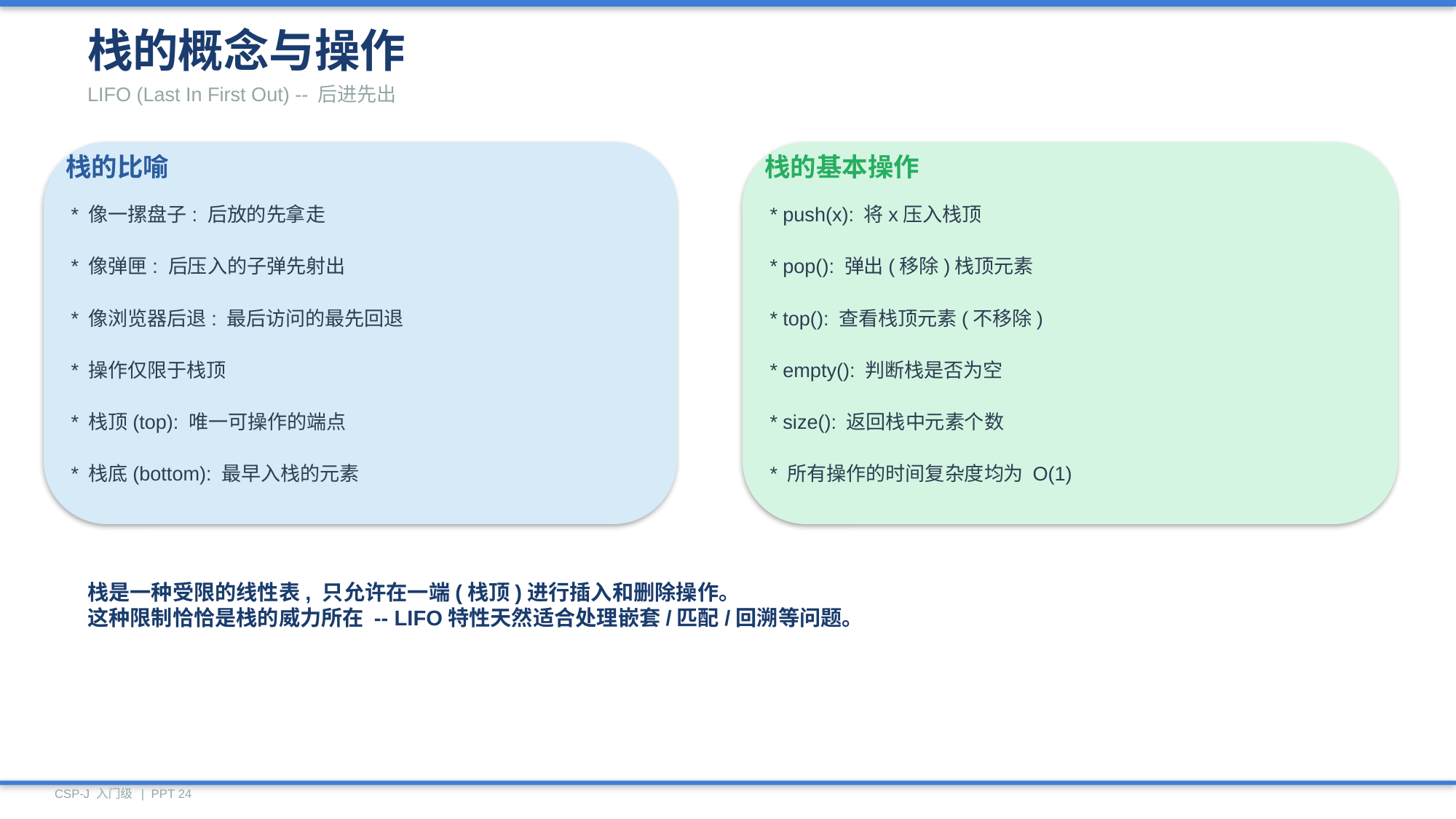

栈的概念与操作
LIFO (Last In First Out) -- 后进先出

栈的比喻
栈的基本操作
* 像一摞盘子: 后放的先拿走
* push(x): 将x压入栈顶
* 像弹匣: 后压入的子弹先射出
* pop(): 弹出(移除)栈顶元素
* 像浏览器后退: 最后访问的最先回退
* top(): 查看栈顶元素(不移除)
* 操作仅限于栈顶
* empty(): 判断栈是否为空
* 栈顶(top): 唯一可操作的端点
* size(): 返回栈中元素个数
* 栈底(bottom): 最早入栈的元素
* 所有操作的时间复杂度均为 O(1)
栈是一种受限的线性表, 只允许在一端(栈顶)进行插入和删除操作。
这种限制恰恰是栈的威力所在 -- LIFO特性天然适合处理嵌套/匹配/回溯等问题。

CSP-J 入门级  |  PPT 24